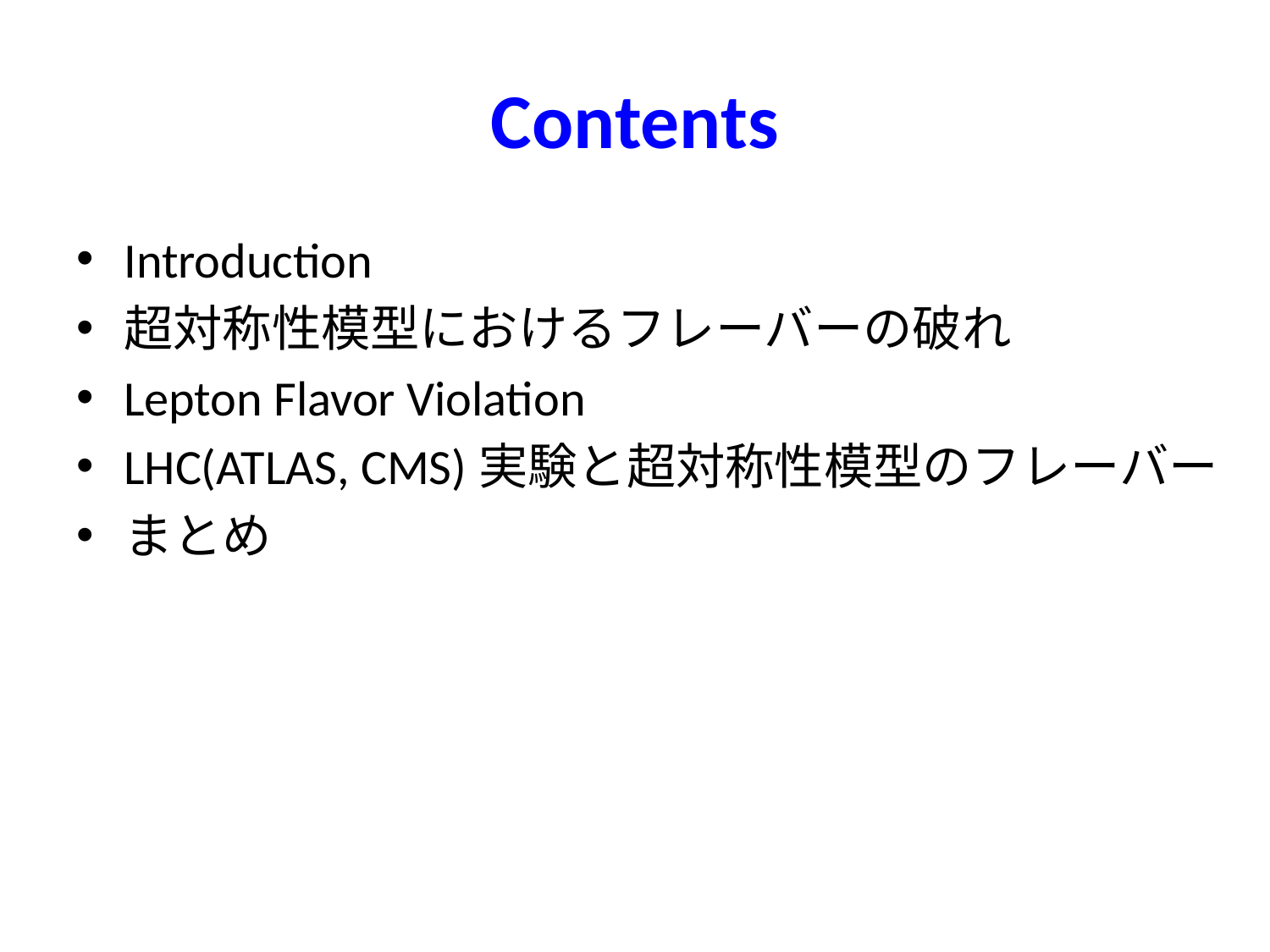

# Contents
Introduction
超対称性模型におけるフレーバーの破れ
Lepton Flavor Violation
LHC(ATLAS, CMS)実験と超対称性模型のフレーバー
まとめ